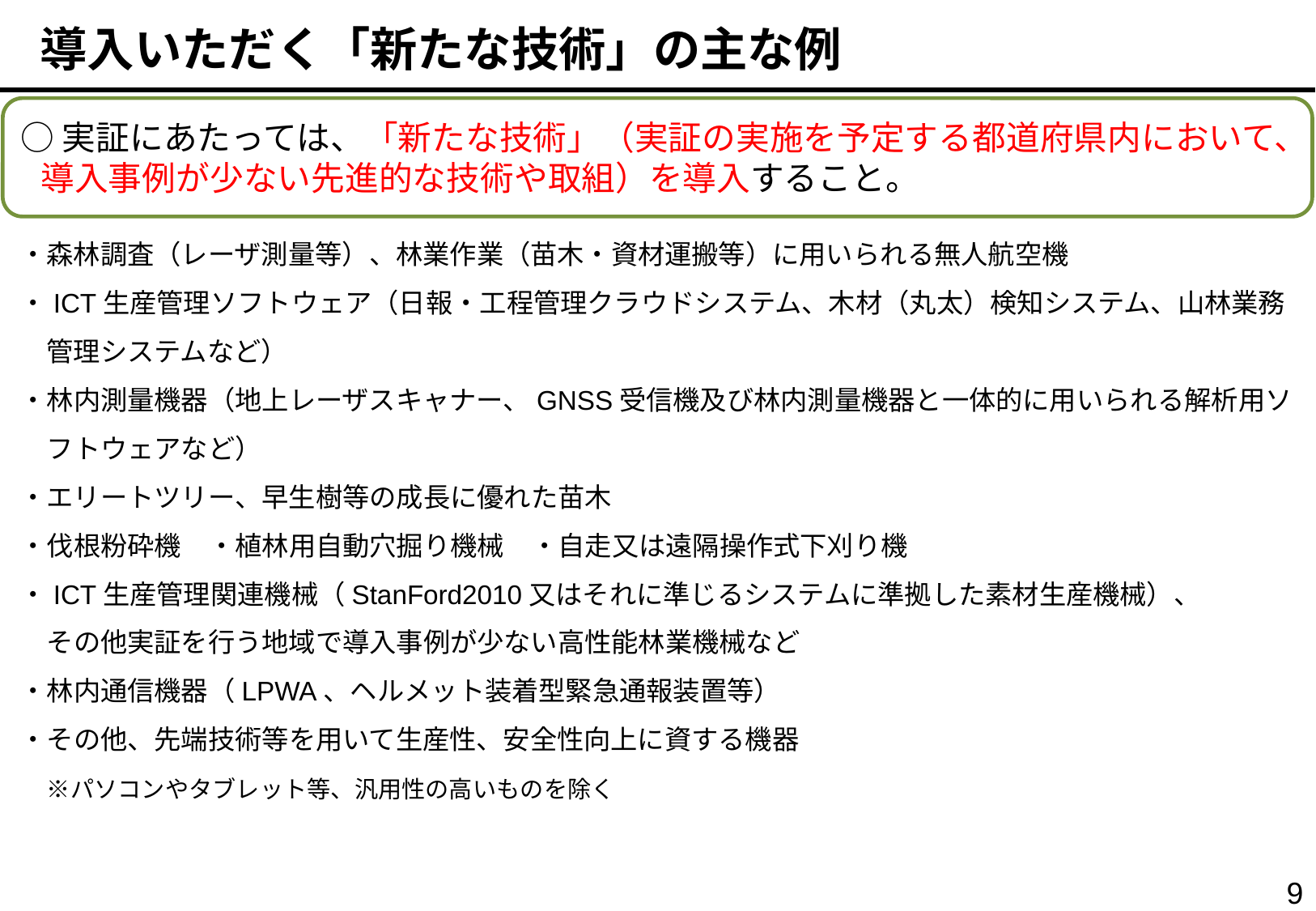

導入いただく「新たな技術」の主な例
○実証にあたっては、「新たな技術」（実証の実施を予定する都道府県内において、導入事例が少ない先進的な技術や取組）を導入すること。
・森林調査（レーザ測量等）、林業作業（苗木・資材運搬等）に用いられる無人航空機
・ICT生産管理ソフトウェア（日報・工程管理クラウドシステム、木材（丸太）検知システム、山林業務
　管理システムなど）
・林内測量機器（地上レーザスキャナー、GNSS受信機及び林内測量機器と一体的に用いられる解析用ソ
　フトウェアなど）
・エリートツリー、早生樹等の成長に優れた苗木
・伐根粉砕機　・植林用自動穴掘り機械　・自走又は遠隔操作式下刈り機
・ICT生産管理関連機械（StanFord2010又はそれに準じるシステムに準拠した素材生産機械）、
　その他実証を行う地域で導入事例が少ない高性能林業機械など
・林内通信機器（LPWA、ヘルメット装着型緊急通報装置等）
・その他、先端技術等を用いて生産性、安全性向上に資する機器
　※パソコンやタブレット等、汎用性の高いものを除く
9